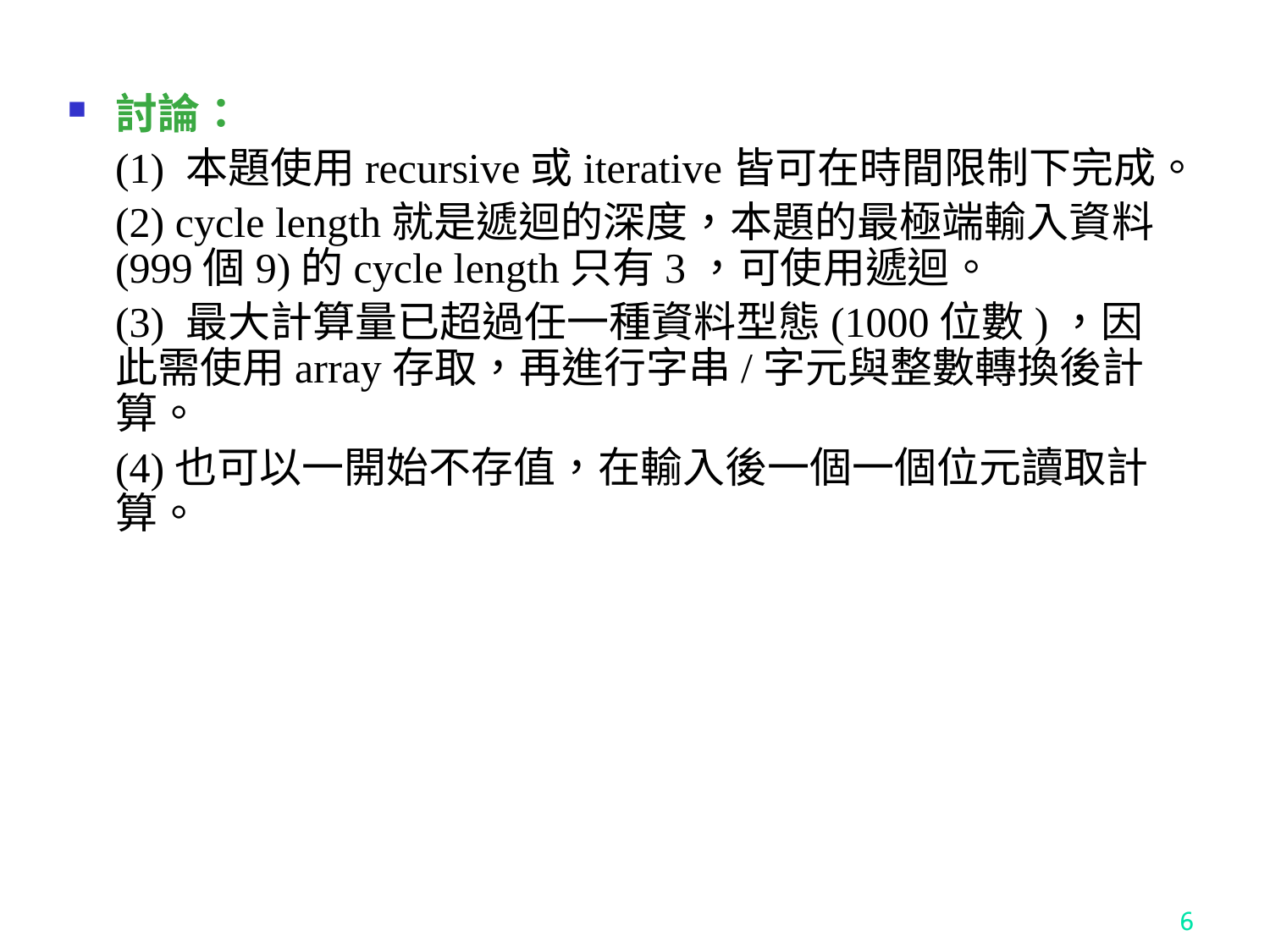

討論：
	(1) 本題使用recursive或iterative皆可在時間限制下完成。
	(2) cycle length就是遞迴的深度，本題的最極端輸入資料(999個9)的cycle length只有3，可使用遞迴。
	(3) 最大計算量已超過任一種資料型態(1000位數)，因此需使用array存取，再進行字串/字元與整數轉換後計算。
	(4)也可以一開始不存值，在輸入後一個一個位元讀取計算。
6